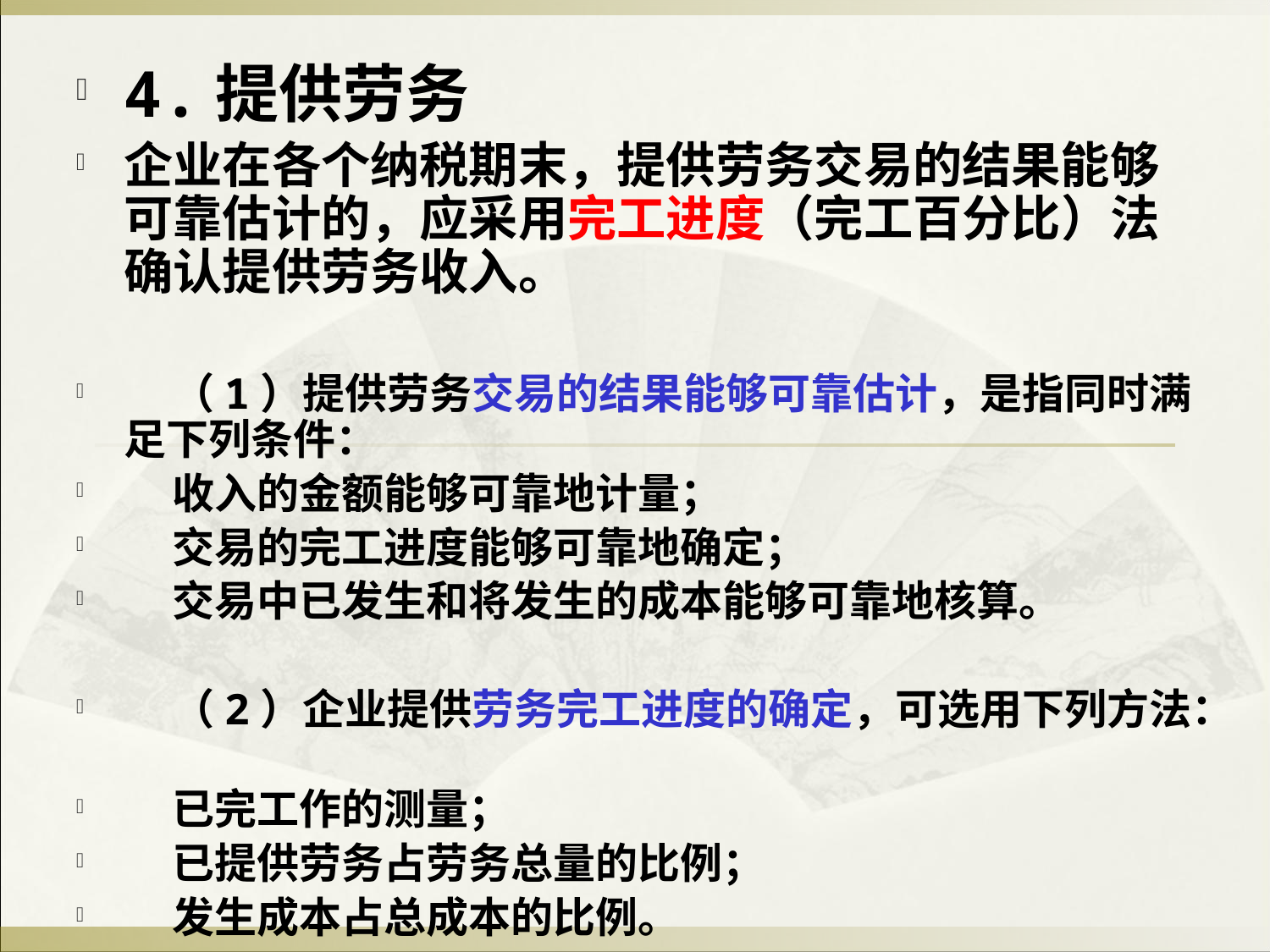

4.提供劳务
企业在各个纳税期末，提供劳务交易的结果能够可靠估计的，应采用完工进度（完工百分比）法确认提供劳务收入。

    （1）提供劳务交易的结果能够可靠估计，是指同时满足下列条件：
    收入的金额能够可靠地计量；
    交易的完工进度能够可靠地确定；
    交易中已发生和将发生的成本能够可靠地核算。

    （2）企业提供劳务完工进度的确定，可选用下列方法：
    已完工作的测量；
    已提供劳务占劳务总量的比例；
    发生成本占总成本的比例。